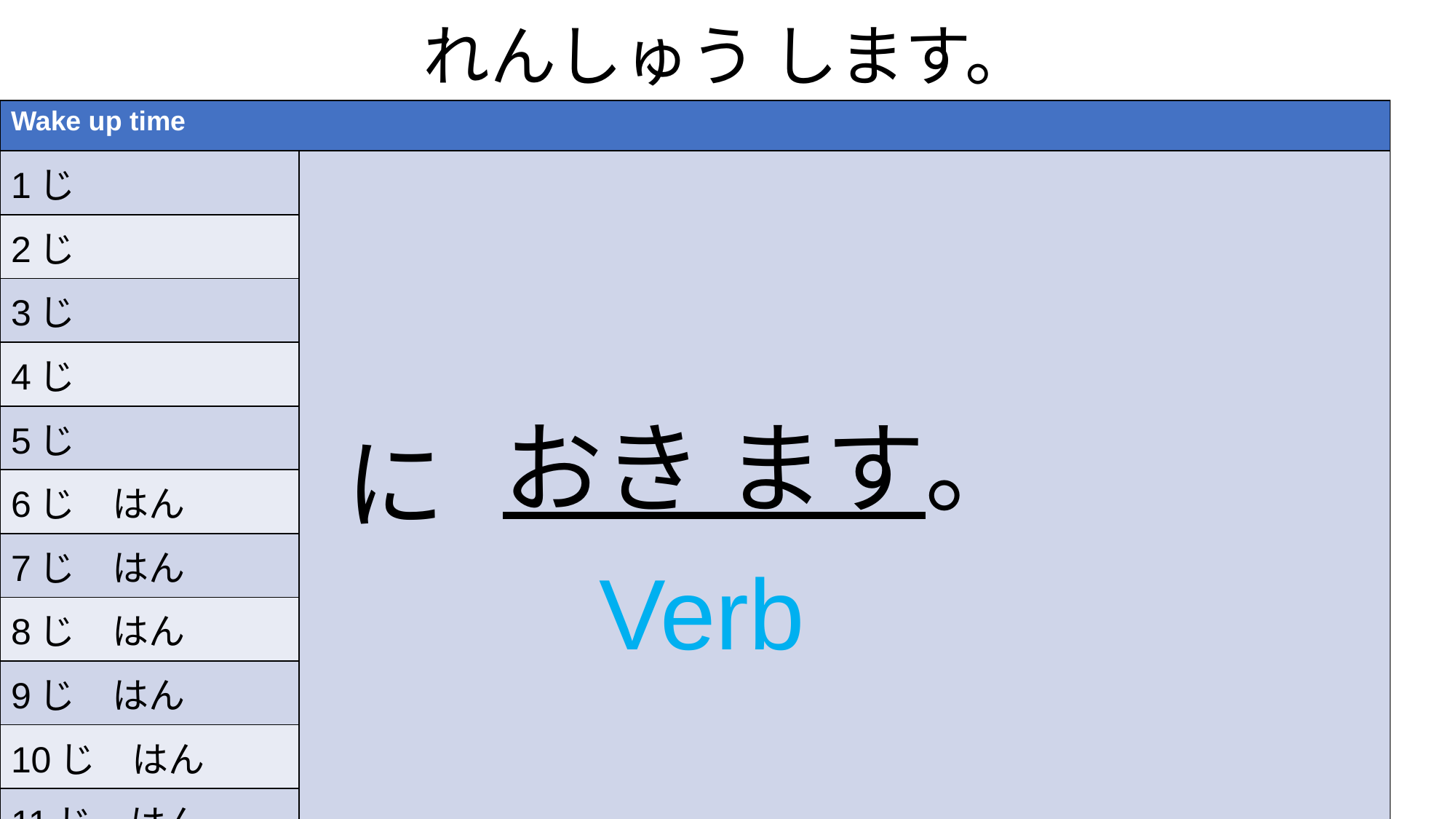

# れんしゅう します。
| Wake up time |  |  |
| --- | --- | --- |
| 1じ | に | おき ます。 Verb |
| 2じ | に |  |
| 3じ |  |  |
| 4じ |  |  |
| 5じ |  |  |
| 6じ　はん |  |  |
| 7じ　はん |  |  |
| 8じ　はん |  |  |
| 9じ　はん |  |  |
| 10じ　はん |  |  |
| 11じ　はん |  |  |
| 12じ　はん |  |  |
Wake up time